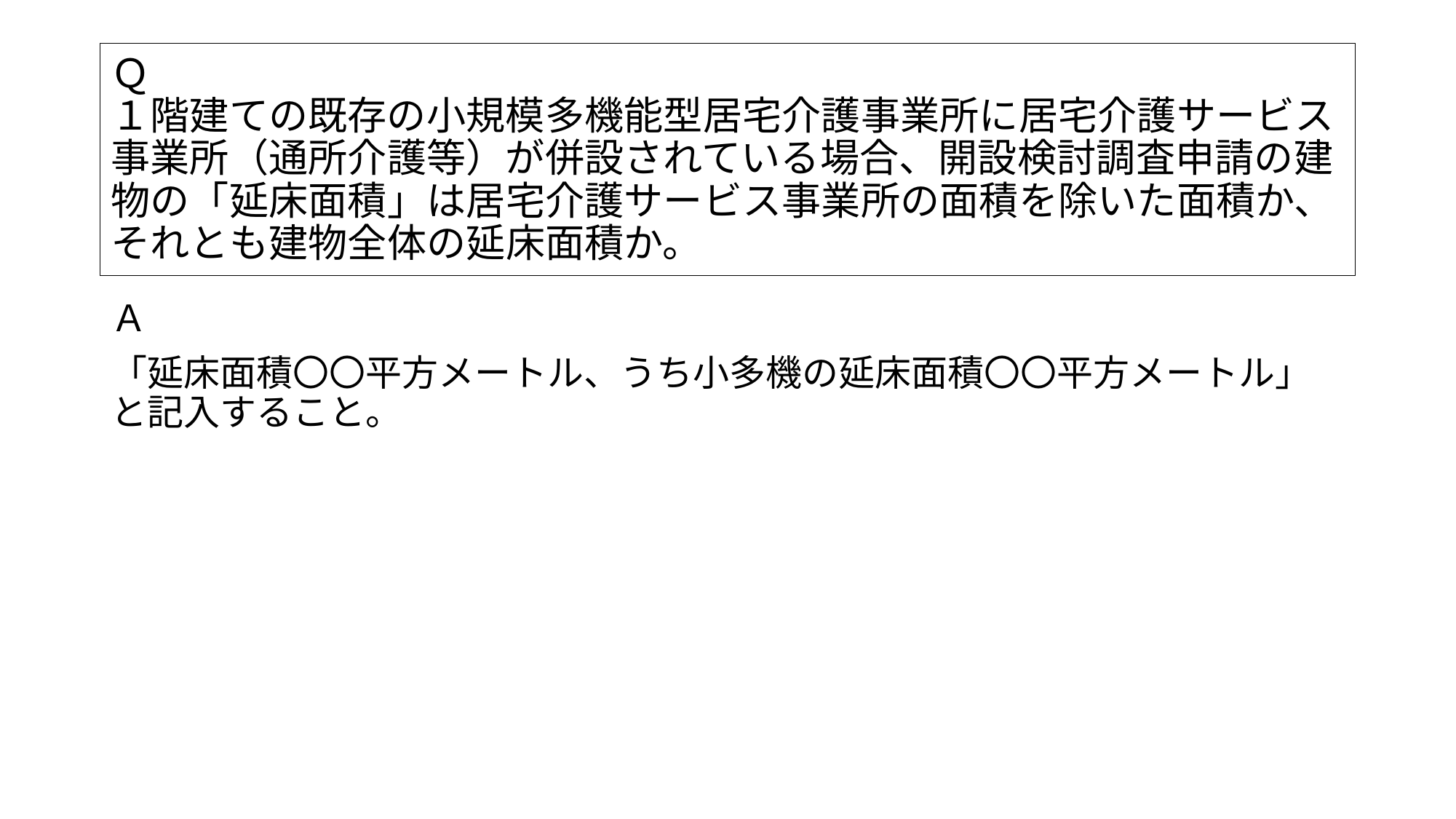

# Ｑ １階建ての既存の小規模多機能型居宅介護事業所に居宅介護サービス事業所（通所介護等）が併設されている場合、開設検討調査申請の建物の「延床面積」は居宅介護サービス事業所の面積を除いた面積か、それとも建物全体の延床面積か。
Ａ
「延床面積〇〇平方メートル、うち小多機の延床面積〇〇平方メートル」と記入すること。